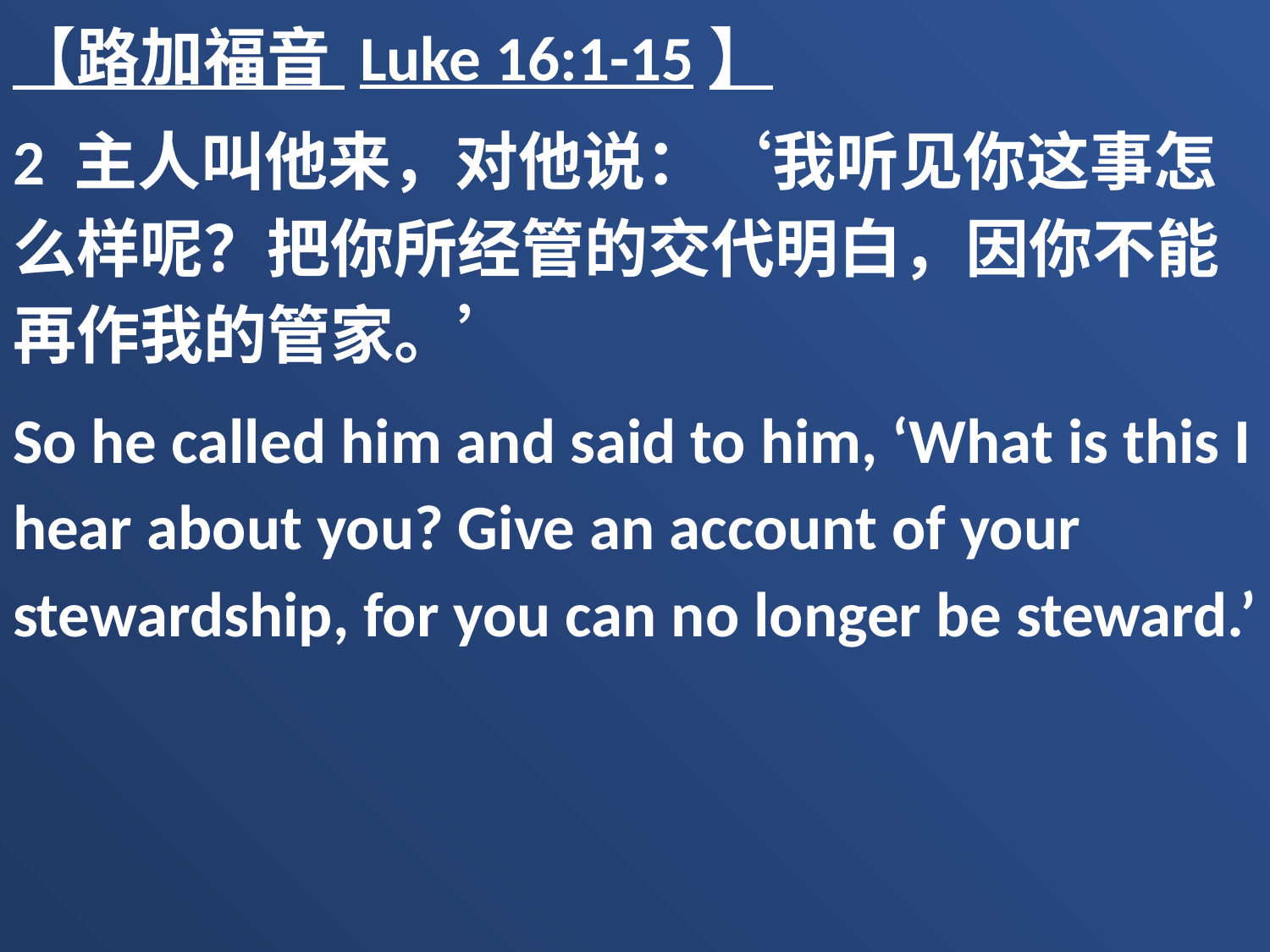

【路加福音 Luke 16:1-15】
2 主人叫他来，对他说：‘我听见你这事怎么样呢？把你所经管的交代明白，因你不能再作我的管家。’
So he called him and said to him, ‘What is this I hear about you? Give an account of your stewardship, for you can no longer be steward.’